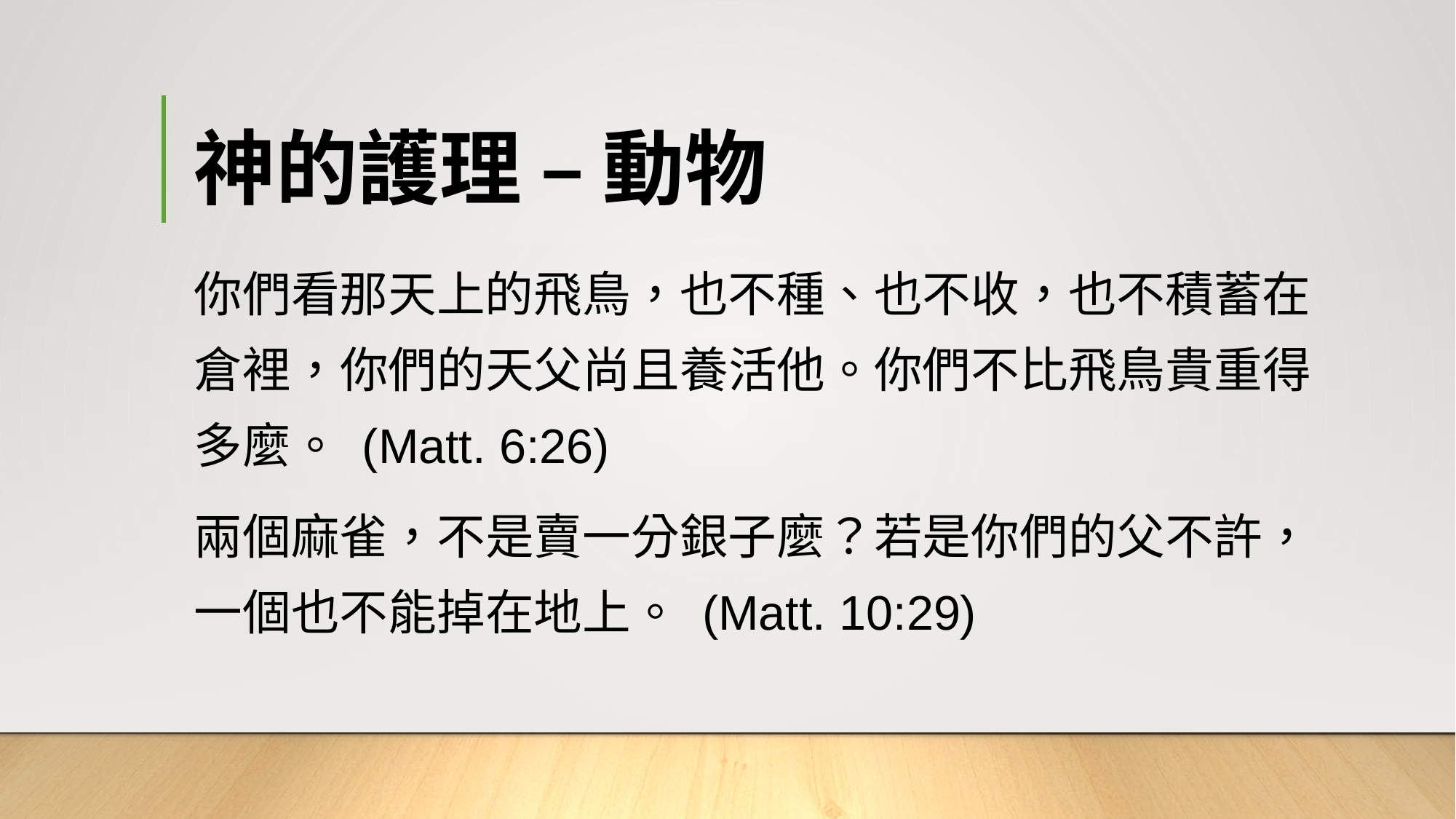

# 神的護理 – 動物
你們看那天上的飛鳥，也不種、也不收，也不積蓄在倉裡，你們的天父尚且養活他。你們不比飛鳥貴重得多麼。 (Matt. 6:26)
兩個麻雀，不是賣一分銀子麼？若是你們的父不許，一個也不能掉在地上。 (Matt. 10:29)